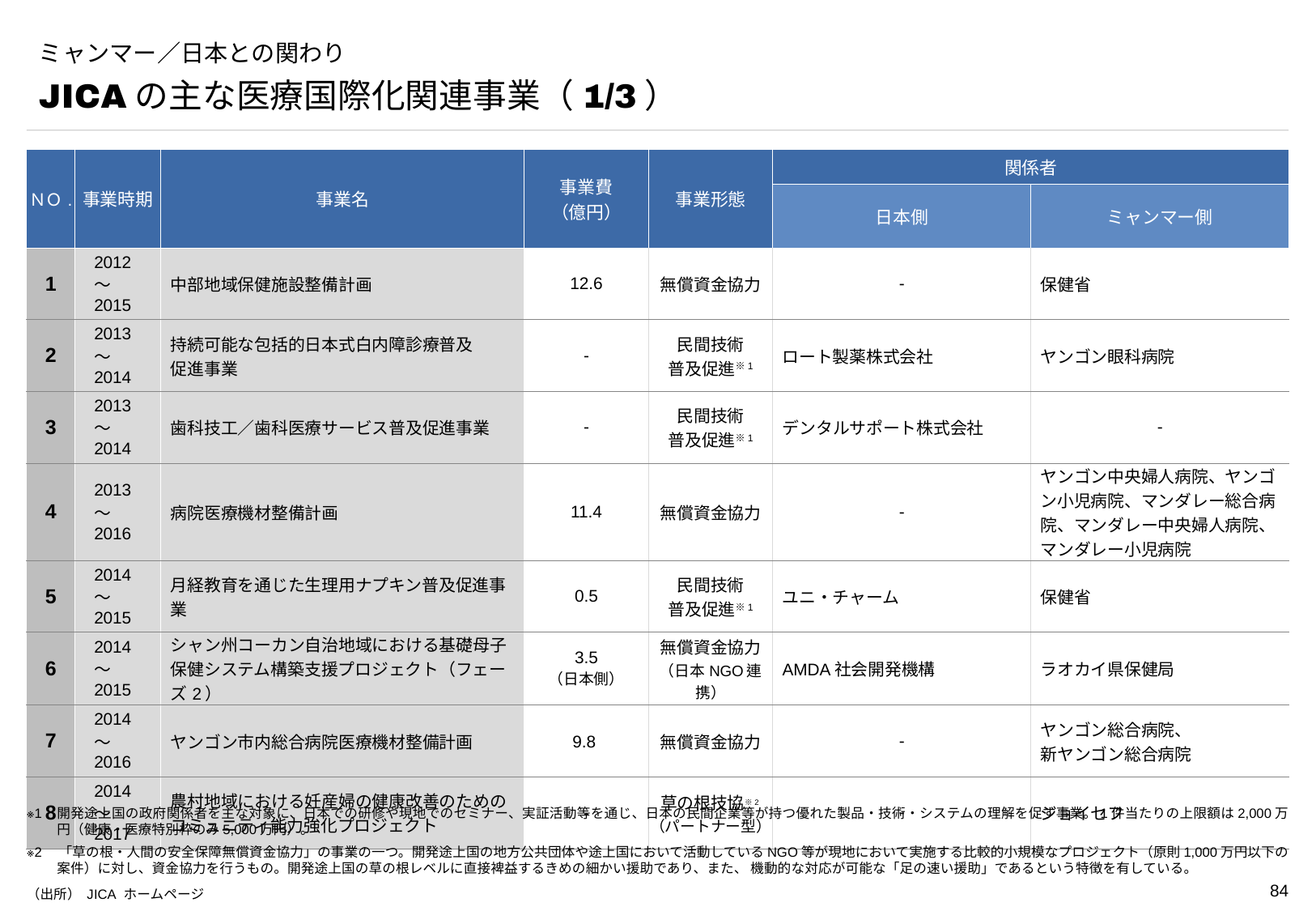

# ミャンマー／日本との関わり
JICAの主な医療国際化関連事業（1/3）
| ＮＯ. | 事業時期 | 事業名 | 事業費 （億円） | 事業形態 | 関係者 |  |
| --- | --- | --- | --- | --- | --- | --- |
|  |  |  |  |  | 日本側 | ミャンマー側 |
| 1 | 2012～2015 | 中部地域保健施設整備計画 | 12.6 | 無償資金協力 | - | 保健省 |
| 2 | 2013～2014 | 持続可能な包括的日本式白内障診療普及 促進事業 | - | 民間技術 普及促進※1 | ロート製薬株式会社 | ヤンゴン眼科病院 |
| 3 | 2013～2014 | 歯科技工／歯科医療サービス普及促進事業 | - | 民間技術 普及促進※1 | デンタルサポート株式会社 | - |
| 4 | 2013～2016 | 病院医療機材整備計画 | 11.4 | 無償資金協力 | - | ヤンゴン中央婦人病院、ヤンゴン小児病院、マンダレー総合病院、マンダレー中央婦人病院、マンダレー小児病院 |
| 5 | 2014～2015 | 月経教育を通じた生理用ナプキン普及促進事業 | 0.5 | 民間技術 普及促進※1 | ユニ・チャーム | 保健省 |
| 6 | 2014～2015 | シャン州コーカン自治地域における基礎母子 保健システム構築支援プロジェクト（フェーズ2） | 3.5 （日本側） | 無償資金協力（日本NGO連携） | AMDA社会開発機構 | ラオカイ県保健局 |
| 7 | 2014～2016 | ヤンゴン市内総合病院医療機材整備計画 | 9.8 | 無償資金協力 | - | ヤンゴン総合病院、 新ヤンゴン総合病院 |
| 8 | 2014～2017 | 農村地域における妊産婦の健康改善のための コミュニティ能力強化プロジェクト | - | 草の根技協※2（パートナー型） | - | ジョイセフ |
※1	開発途上国の政府関係者を主な対象に、日本での研修や現地でのセミナー、実証活動等を通じ、日本の民間企業等が持つ優れた製品・技術・システムの理解を促す事業。1件当たりの上限額は2,000万円（健康・医療特別枠のみ5,000万円）。
※2　「草の根・人間の安全保障無償資金協力」の事業の一つ。開発途上国の地方公共団体や途上国において活動しているNGO等が現地において実施する比較的小規模なプロジェクト（原則1,000万円以下の案件）に対し、資金協力を行うもの。開発途上国の草の根レベルに直接裨益するきめの細かい援助であり、また、 機動的な対応が可能な「足の速い援助」であるという特徴を有している。
（出所） JICA ホームページ